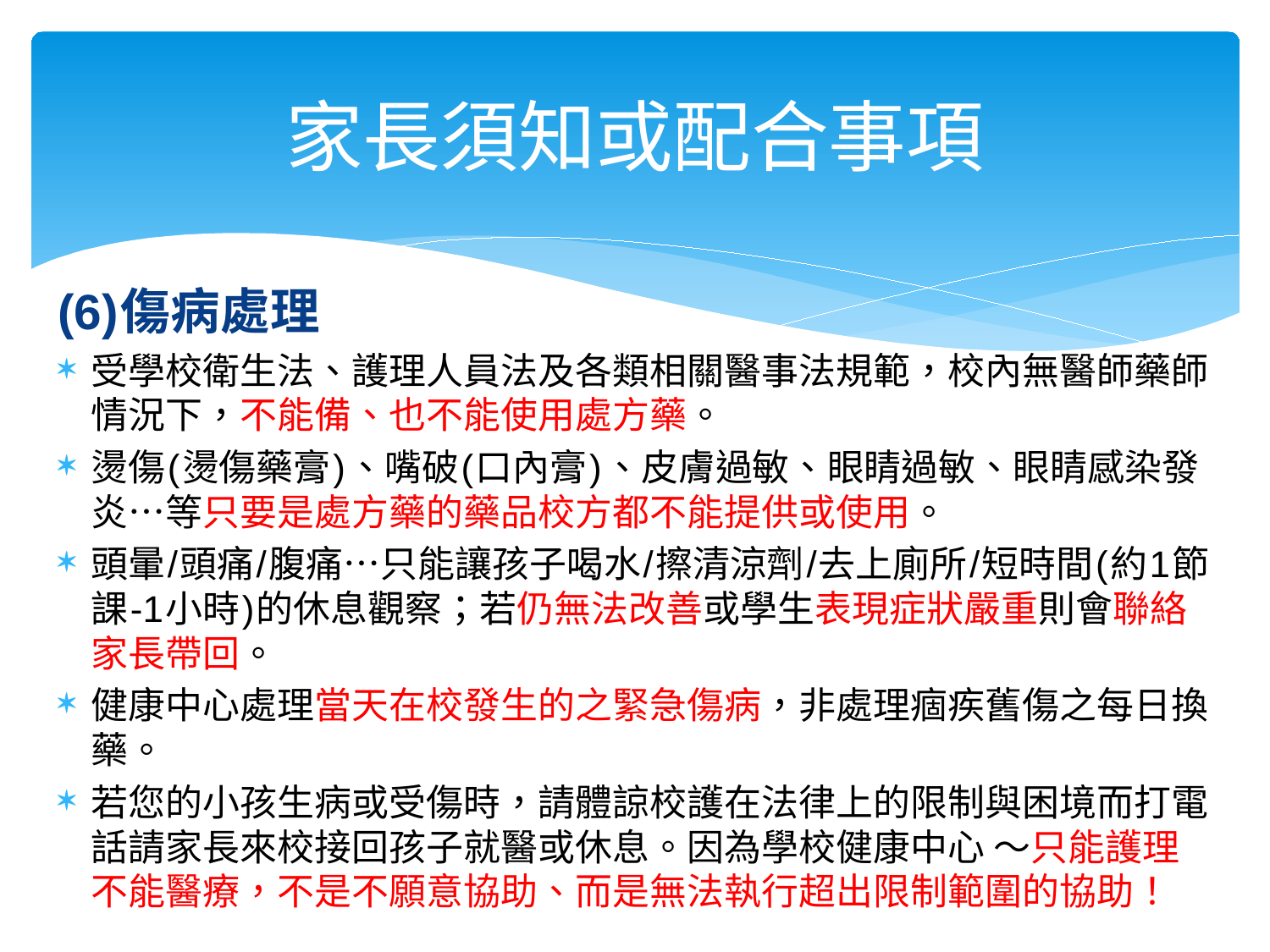

# 家長須知或配合事項
(6)傷病處理
受學校衛生法、護理人員法及各類相關醫事法規範，校內無醫師藥師情況下，不能備、也不能使用處方藥。
燙傷(燙傷藥膏)、嘴破(口內膏)、皮膚過敏、眼睛過敏、眼睛感染發炎…等只要是處方藥的藥品校方都不能提供或使用。
頭暈/頭痛/腹痛…只能讓孩子喝水/擦清涼劑/去上廁所/短時間(約1節課-1小時)的休息觀察；若仍無法改善或學生表現症狀嚴重則會聯絡家長帶回。
健康中心處理當天在校發生的之緊急傷病，非處理痼疾舊傷之每日換藥。
若您的小孩生病或受傷時，請體諒校護在法律上的限制與困境而打電話請家長來校接回孩子就醫或休息。因為學校健康中心 ～只能護理不能醫療，不是不願意協助、而是無法執行超出限制範圍的協助！